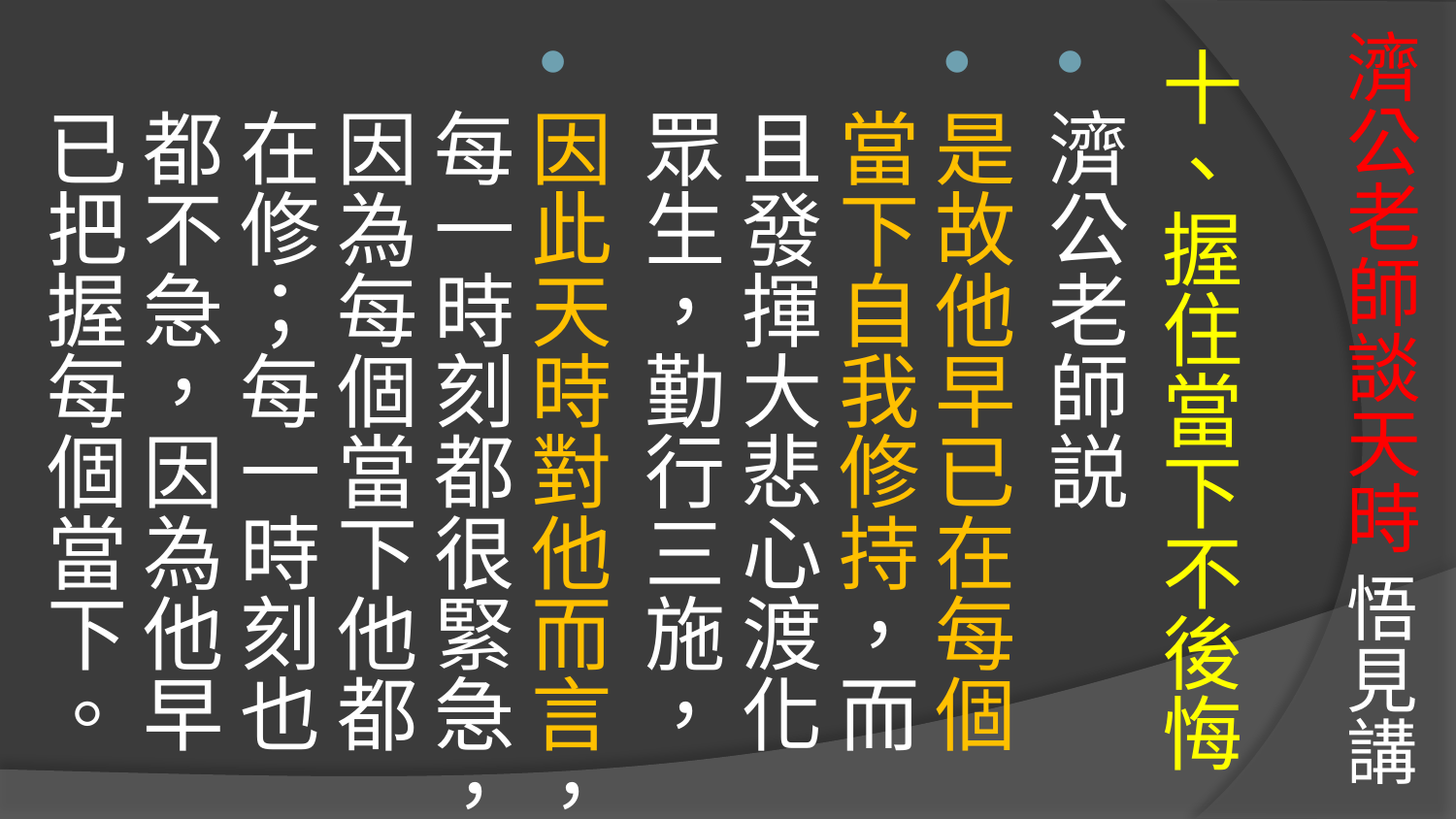

# 濟公老師談天時 悟見講
十、握住當下不後悔
濟公老師説
是故他早已在每個當下自我修持，而且發揮大悲心渡化眾生，勤行三施，
因此天時對他而言，每一時刻都很緊急，因為每個當下他都在修；每一時刻也都不急，因為他早已把握每個當下。